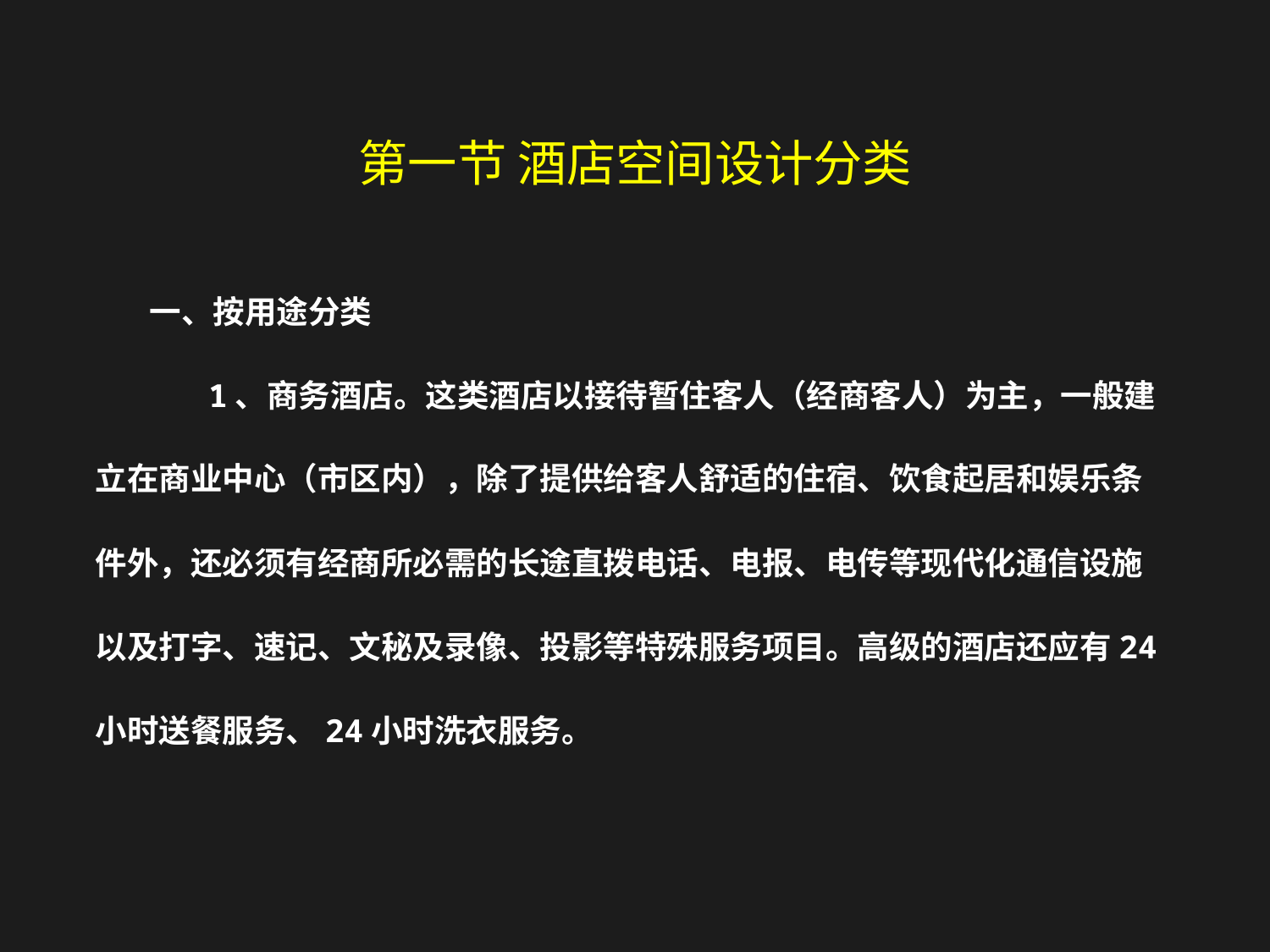

第一节 酒店空间设计分类
  一、按用途分类
    1、商务酒店。这类酒店以接待暂住客人（经商客人）为主，一般建立在商业中心（市区内），除了提供给客人舒适的住宿、饮食起居和娱乐条件外，还必须有经商所必需的长途直拨电话、电报、电传等现代化通信设施以及打字、速记、文秘及录像、投影等特殊服务项目。高级的酒店还应有24小时送餐服务、24小时洗衣服务。